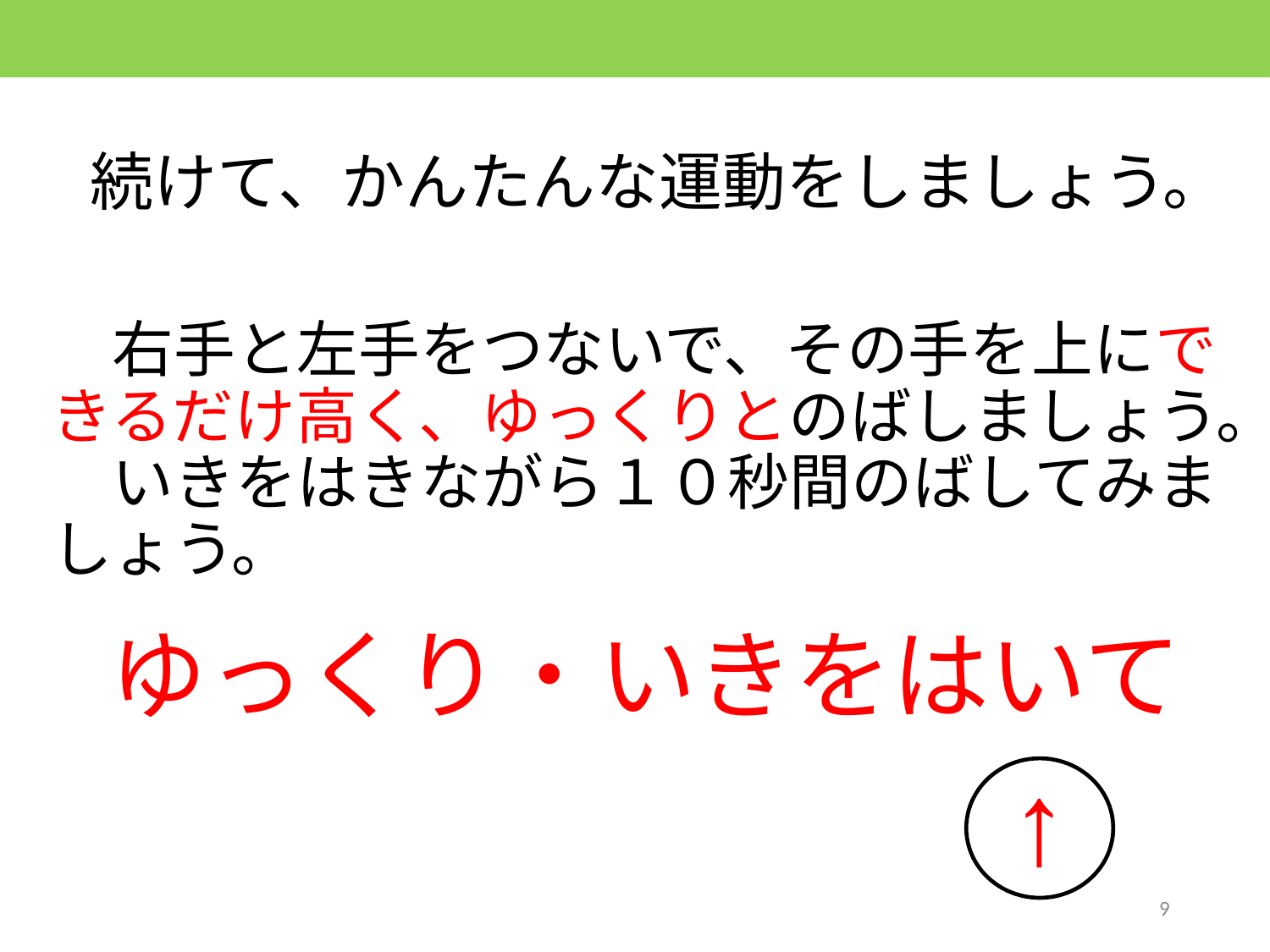

続けて、かんたんな運動をしましょう。
　右手と左手をつないで、その手を上にできるだけ高く、ゆっくりとのばしましょう。
　いきをはきながら１０秒間のばしてみましょう。
# ゆっくり・いきをはいて
↑

9